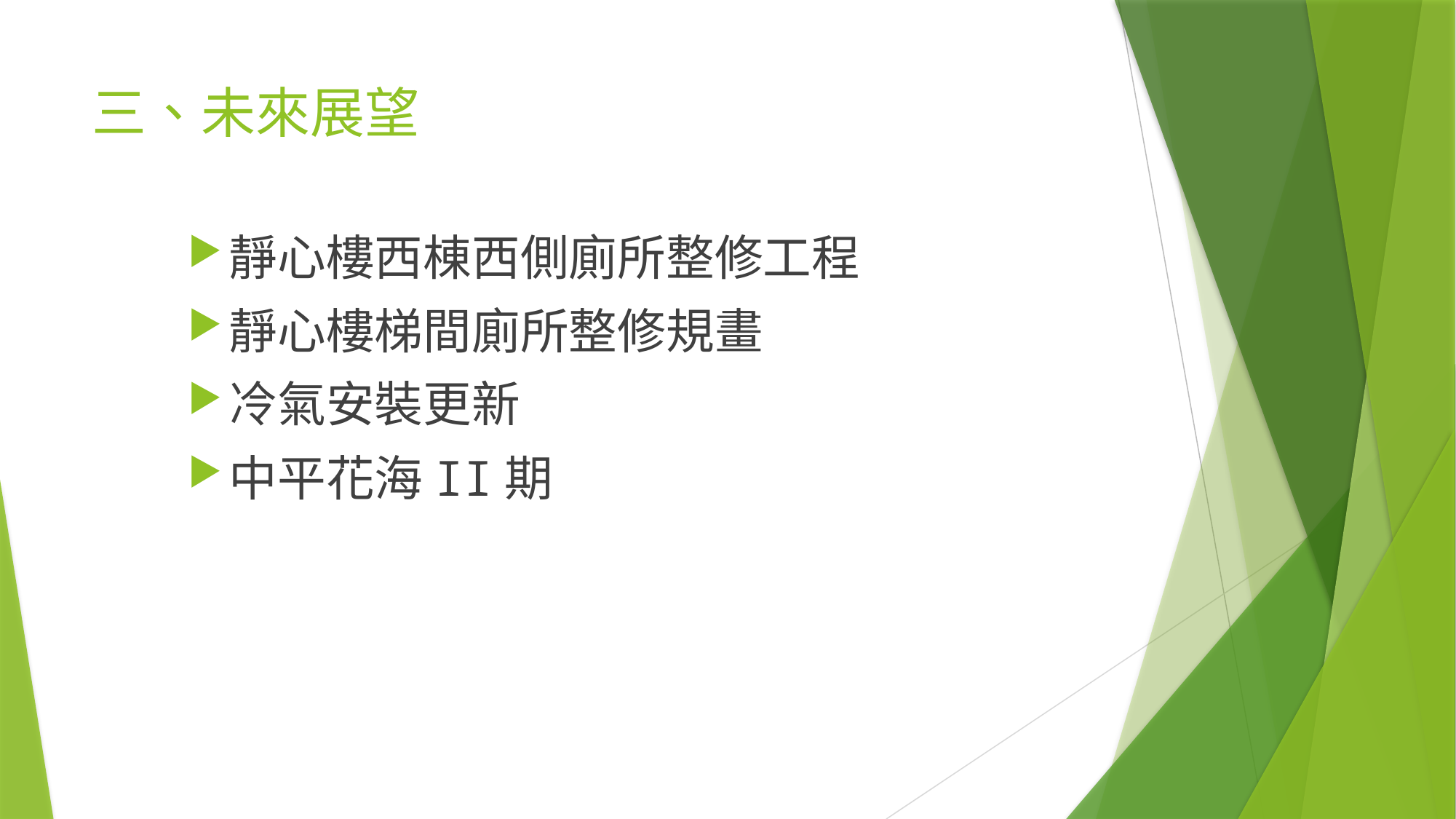

# 三、未來展望
靜心樓西棟西側廁所整修工程
靜心樓梯間廁所整修規畫
冷氣安裝更新
中平花海II期